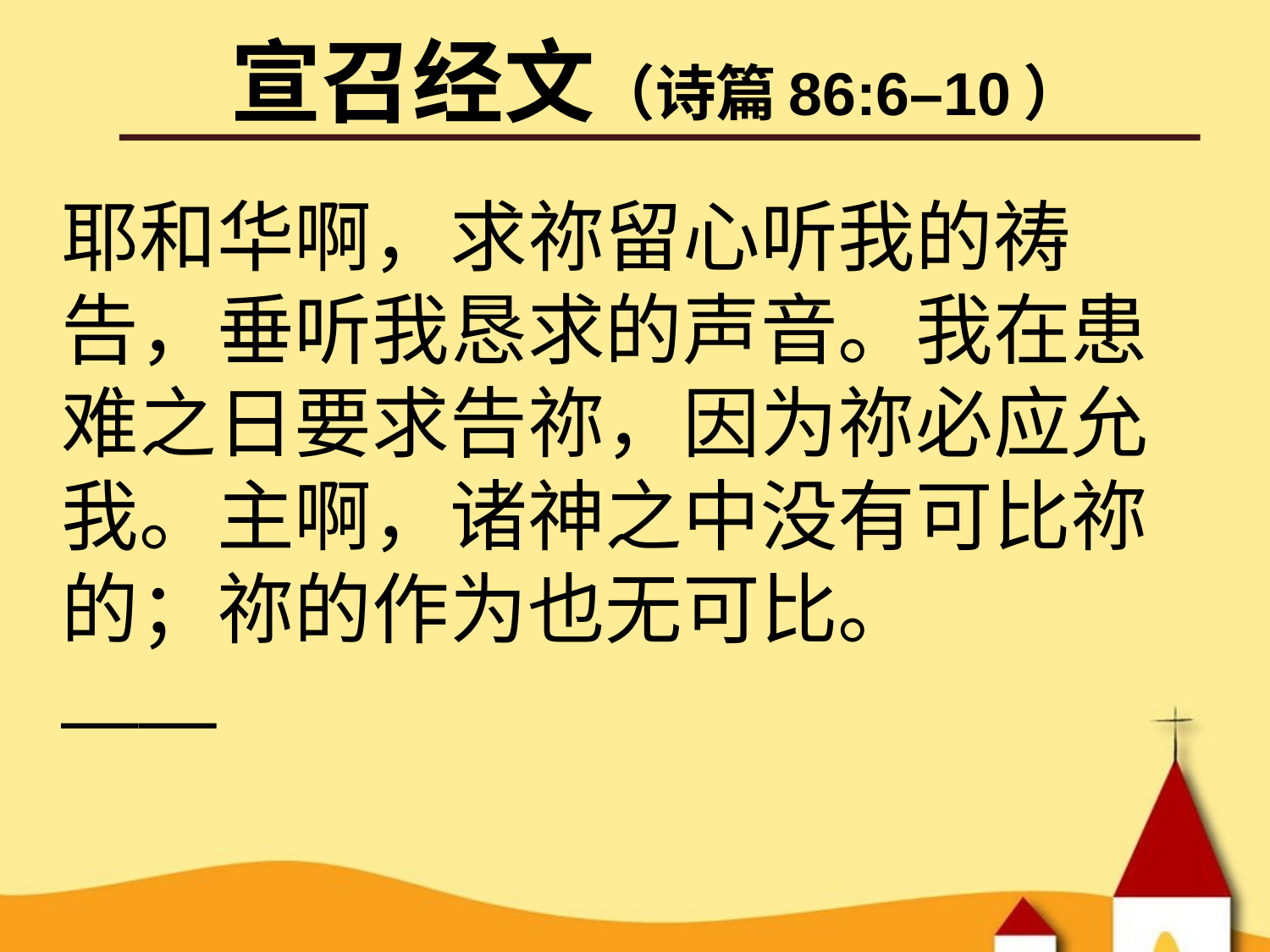

# 宣召经文（诗篇86:6–10）

耶和华啊，求祢留心听我的祷告，垂听我恳求的声音。我在患难之日要求告祢，因为祢必应允我。主啊，诸神之中没有可比祢的；祢的作为也无可比。
——